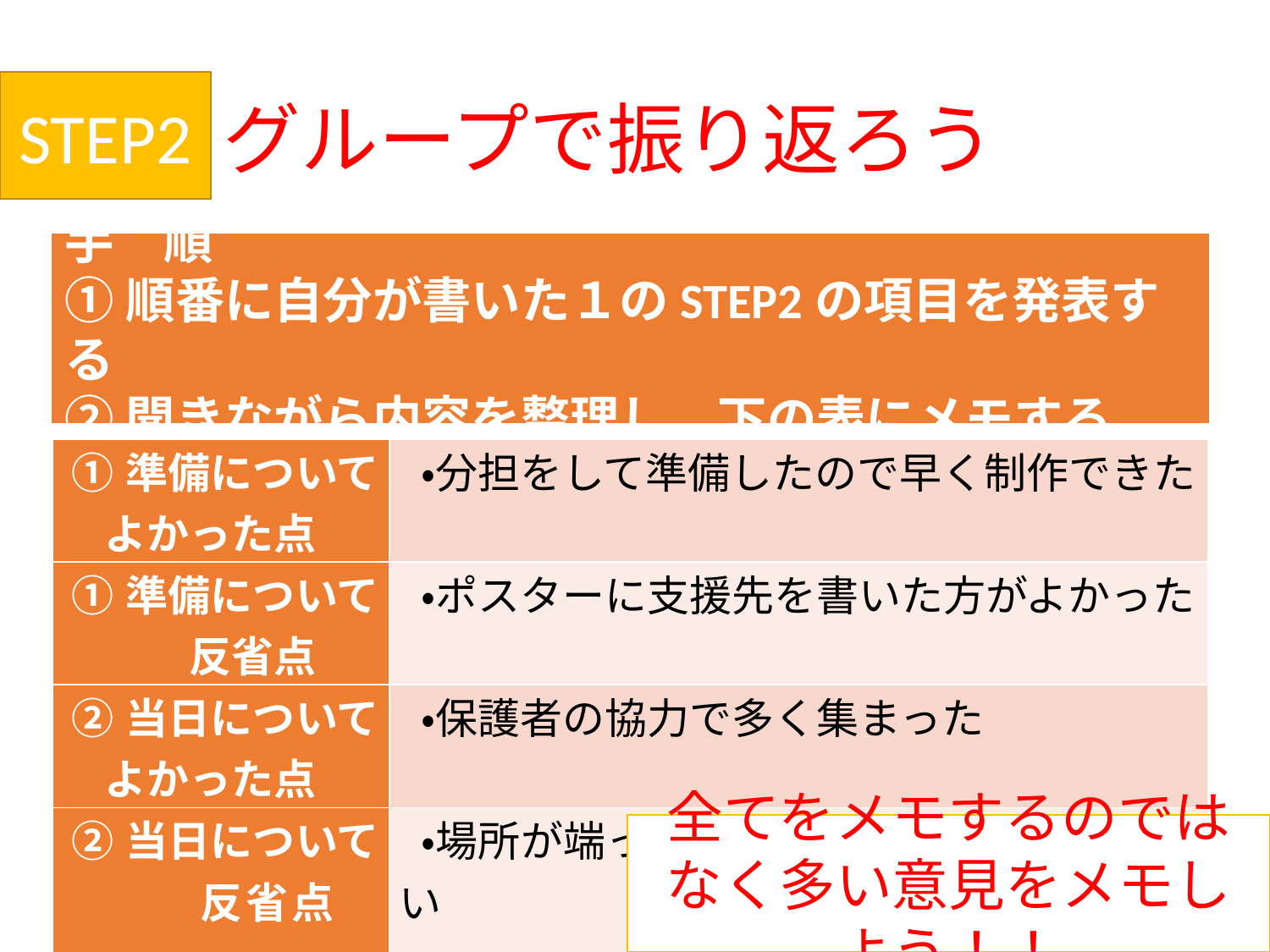

# グループで振り返ろう
STEP2
手　順
①順番に自分が書いた１のSTEP2の項目を発表する
②聞きながら内容を整理し、下の表にメモする
| ①準備について 　よかった点 | ・分担をして準備したので早く制作できた |
| --- | --- |
| ①準備について 　　　反省点 | ・ポスターに支援先を書いた方がよかった |
| ②当日について 　よかった点 | ・保護者の協力で多く集まった |
| ②当日について 　　　反省点 | ・場所が端っこだったので目立つ場所がよい |
全てをメモするのではなく多い意見をメモしよう！！